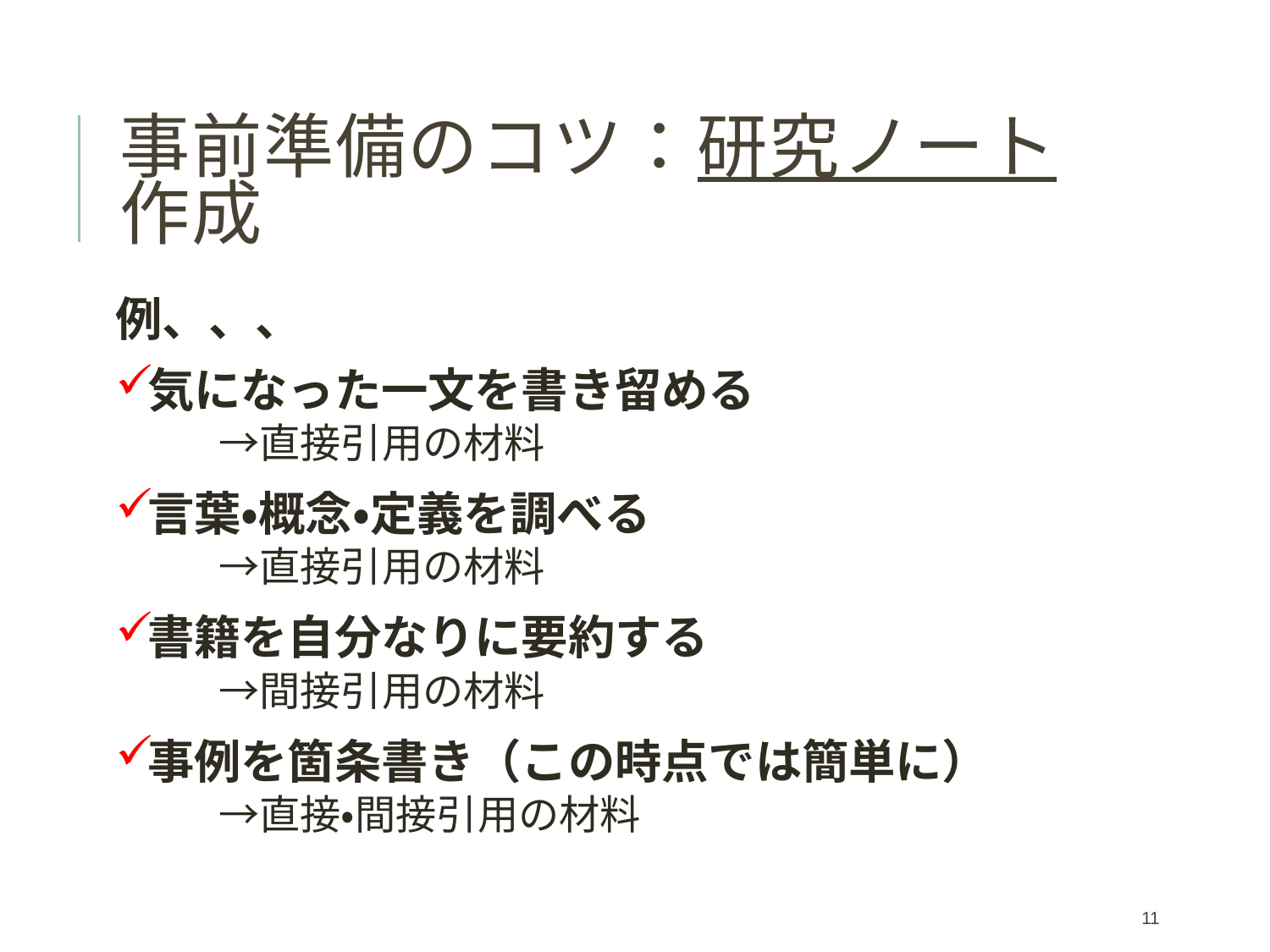

# 事前準備のコツ：研究ノート作成
例、、、
気になった一文を書き留める
　　→直接引用の材料
言葉・概念・定義を調べる
　　→直接引用の材料
書籍を自分なりに要約する
　　→間接引用の材料
事例を箇条書き（この時点では簡単に）
　　→直接・間接引用の材料
11